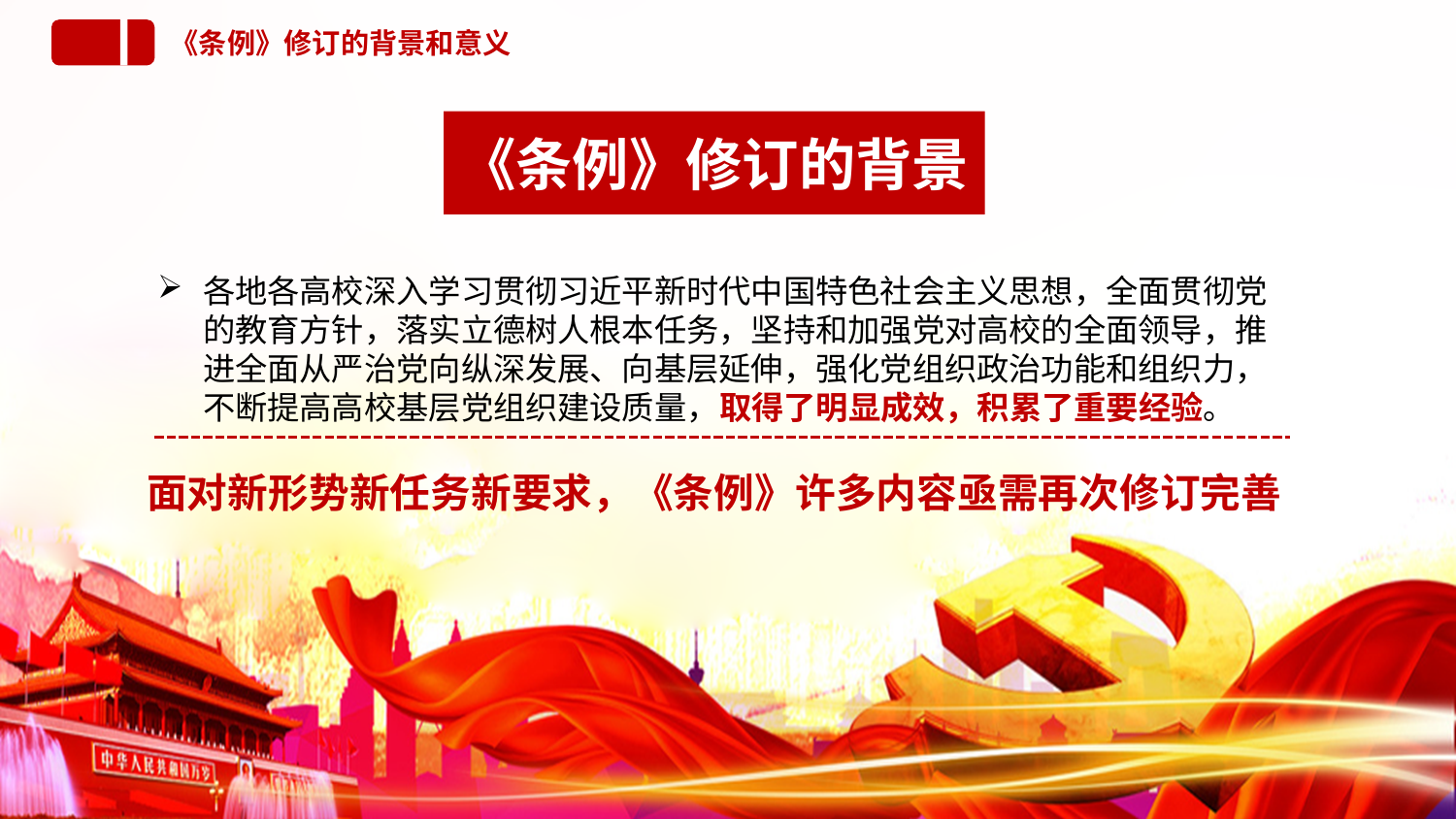

《条例》修订的背景和意义

《条例》修订的背景
各地各高校深入学习贯彻习近平新时代中国特色社会主义思想，全面贯彻党的教育方针，落实立德树人根本任务，坚持和加强党对高校的全面领导，推进全面从严治党向纵深发展、向基层延伸，强化党组织政治功能和组织力，不断提高高校基层党组织建设质量，取得了明显成效，积累了重要经验。
面对新形势新任务新要求，《条例》许多内容亟需再次修订完善